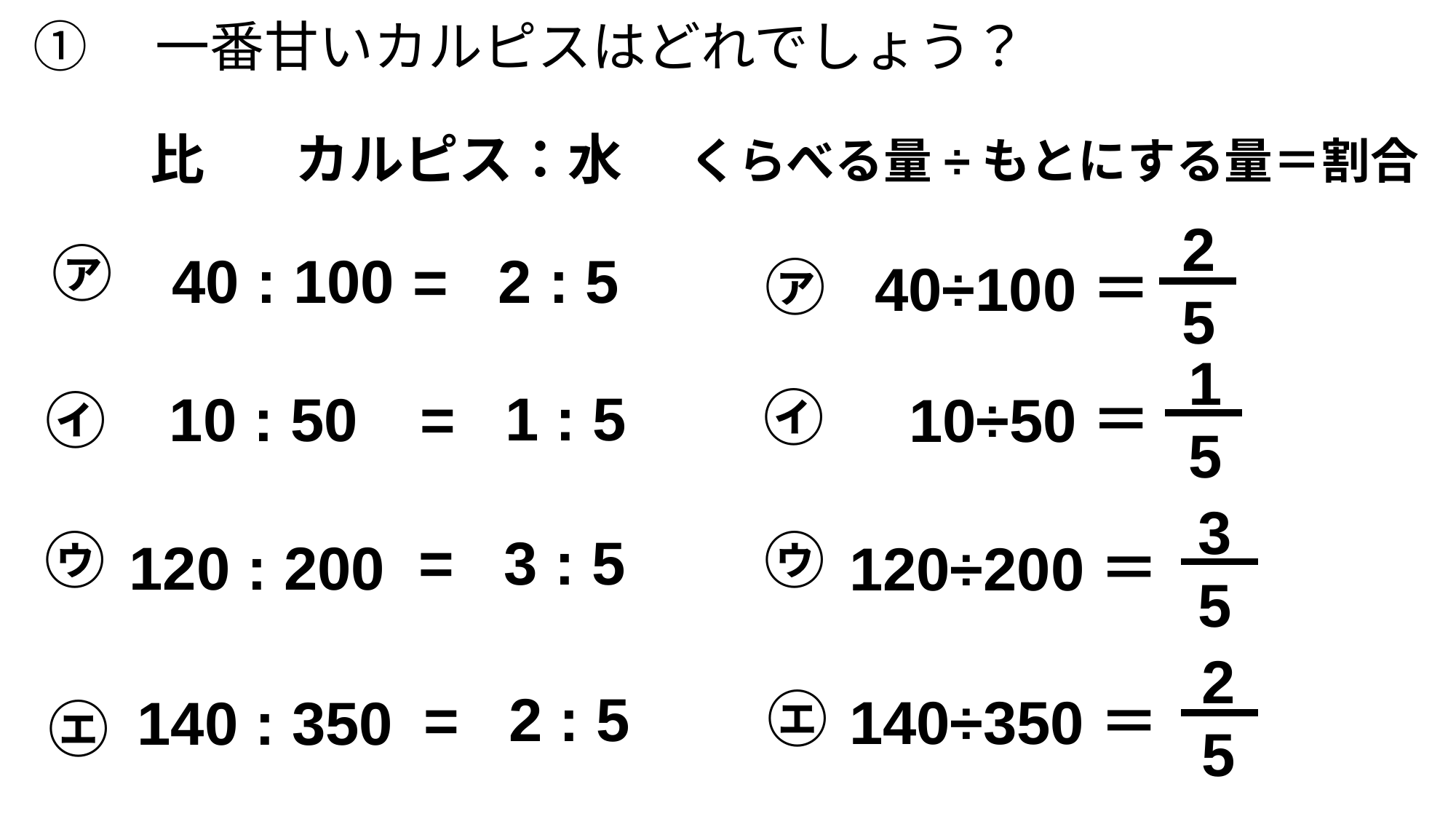

①　一番甘いカルピスはどれでしょう？
カルピス：水
比
くらべる量÷もとにする量＝割合
2
5
㋐
2 : 5
40 : 100
=
㋐
40÷100＝
1
5
㋑
1 : 5
=
10 : 50
10÷50＝
㋑
3
5
㋒
㋒
3 : 5
=
120 : 200
120÷200＝
2
5
2 : 5
㋓
=
140÷350＝
140 : 350
㋓